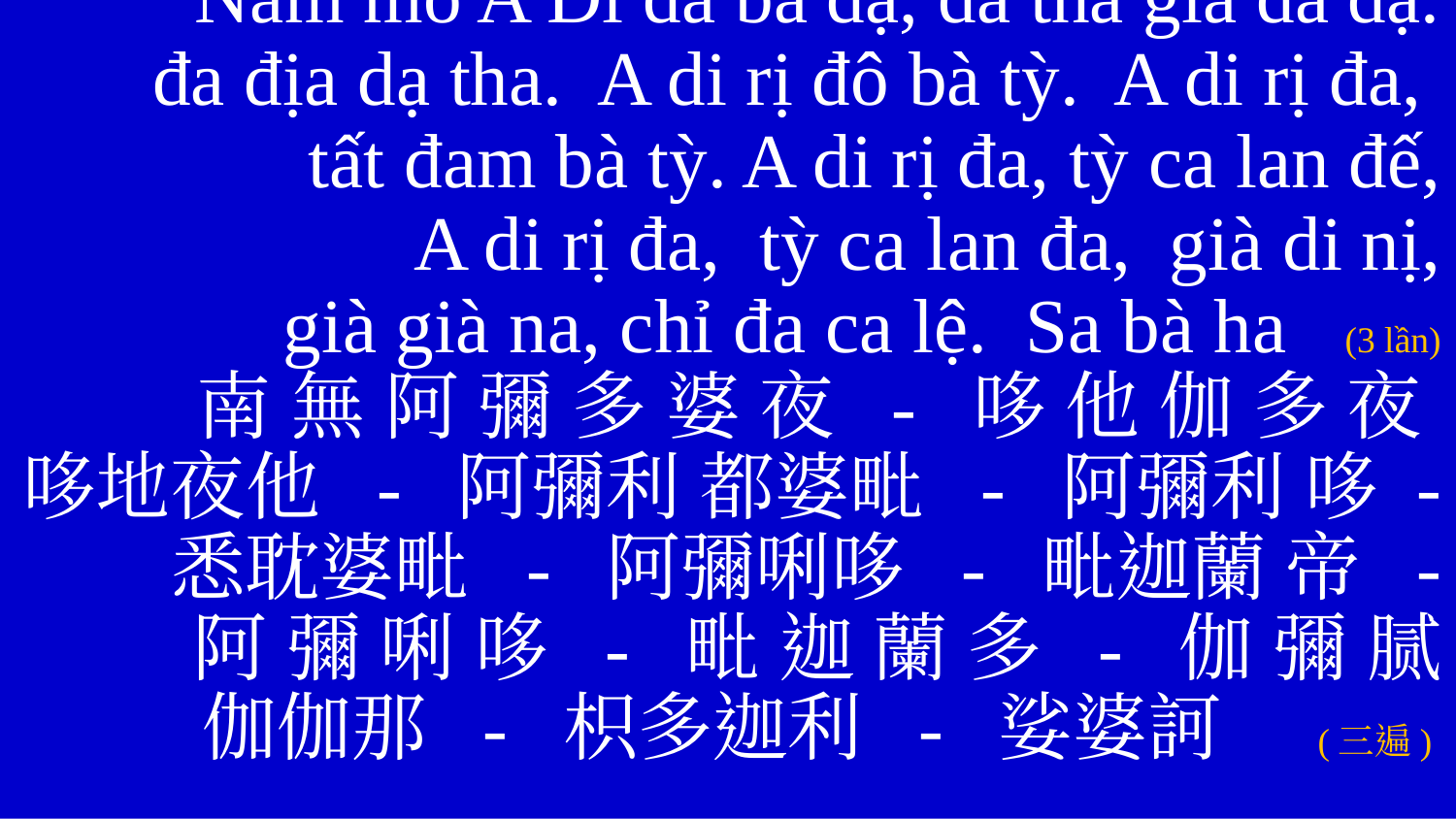

Nam mô A Di đa bà dạ, đa tha già đa dạ.
đa địa dạ tha.  A di rị đô bà tỳ.  A di rị đa,
tất đam bà tỳ. A di rị đa, tỳ ca lan đế,
A di rị đa,  tỳ ca lan đa,  già di nị,
già già na, chỉ đa ca lệ.  Sa bà ha   (3 lần)
南 無 阿 彌 多 婆 夜  -  哆 他 伽 多 夜
哆地夜他  -  阿彌利 都婆毗  -  阿彌利 哆 -
悉耽婆毗  -  阿彌唎哆  -  毗迦蘭 帝  -
阿 彌 唎 哆  -  毗 迦 蘭 多  -  伽 彌 腻
伽伽那  -  枳多迦利  -  娑婆訶    (三遍)